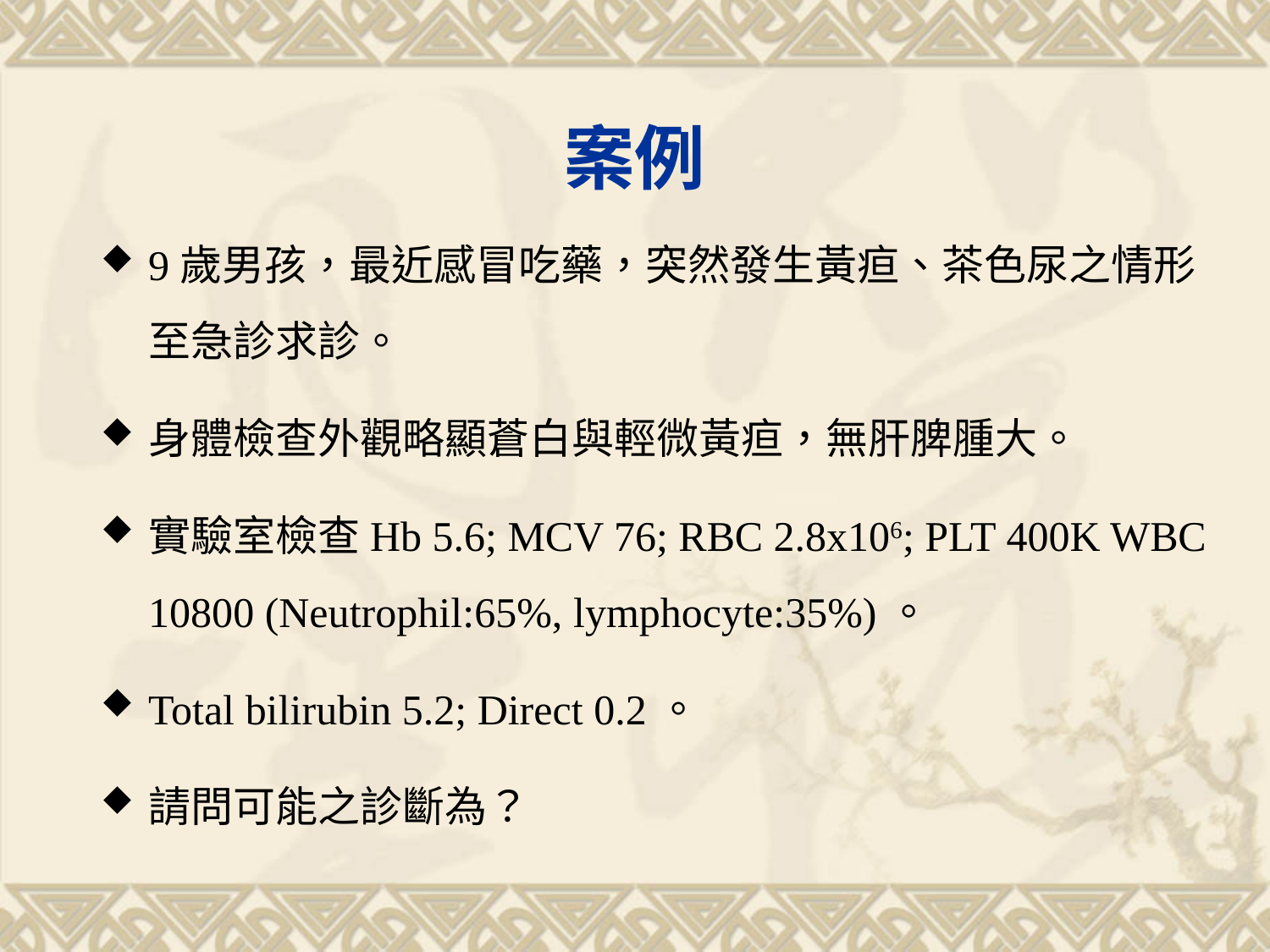

# 案例
9歲男孩，最近感冒吃藥，突然發生黃疸、茶色尿之情形至急診求診。
身體檢查外觀略顯蒼白與輕微黃疸，無肝脾腫大。
實驗室檢查Hb 5.6; MCV 76; RBC 2.8x106; PLT 400K WBC 10800 (Neutrophil:65%, lymphocyte:35%)。
Total bilirubin 5.2; Direct 0.2。
請問可能之診斷為？